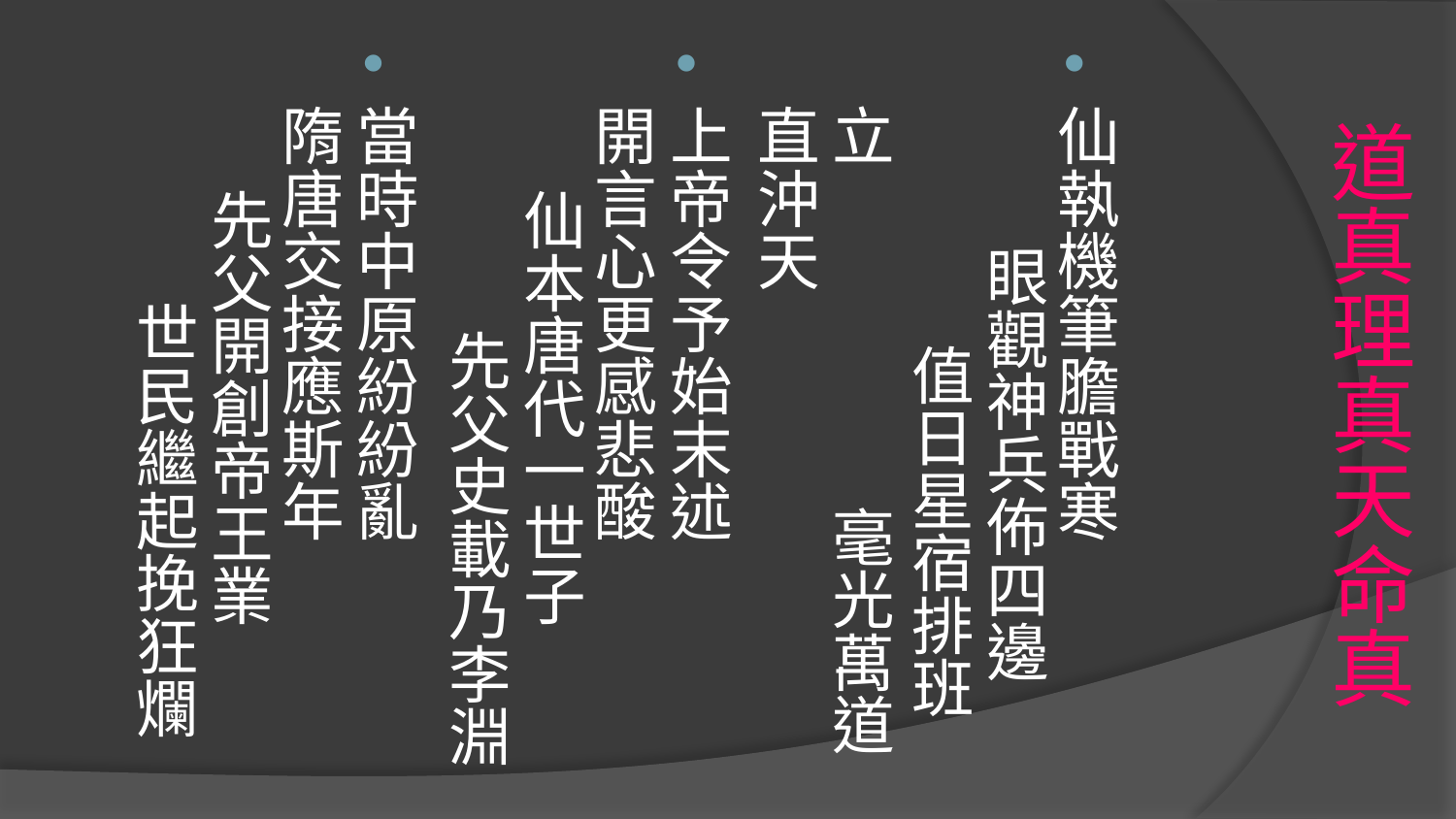

仙執機筆膽戰寒                           眼觀神兵佈四邊                        值日星宿排班立                        毫光萬道直沖天
上帝令予始末述                 開言心更感悲酸                       仙本唐代一世子                           先父史載乃李淵
當時中原紛紛亂                 隋唐交接應斯年                       先父開創帝王業                         世民繼起挽狂爛

# 道真理真天命真